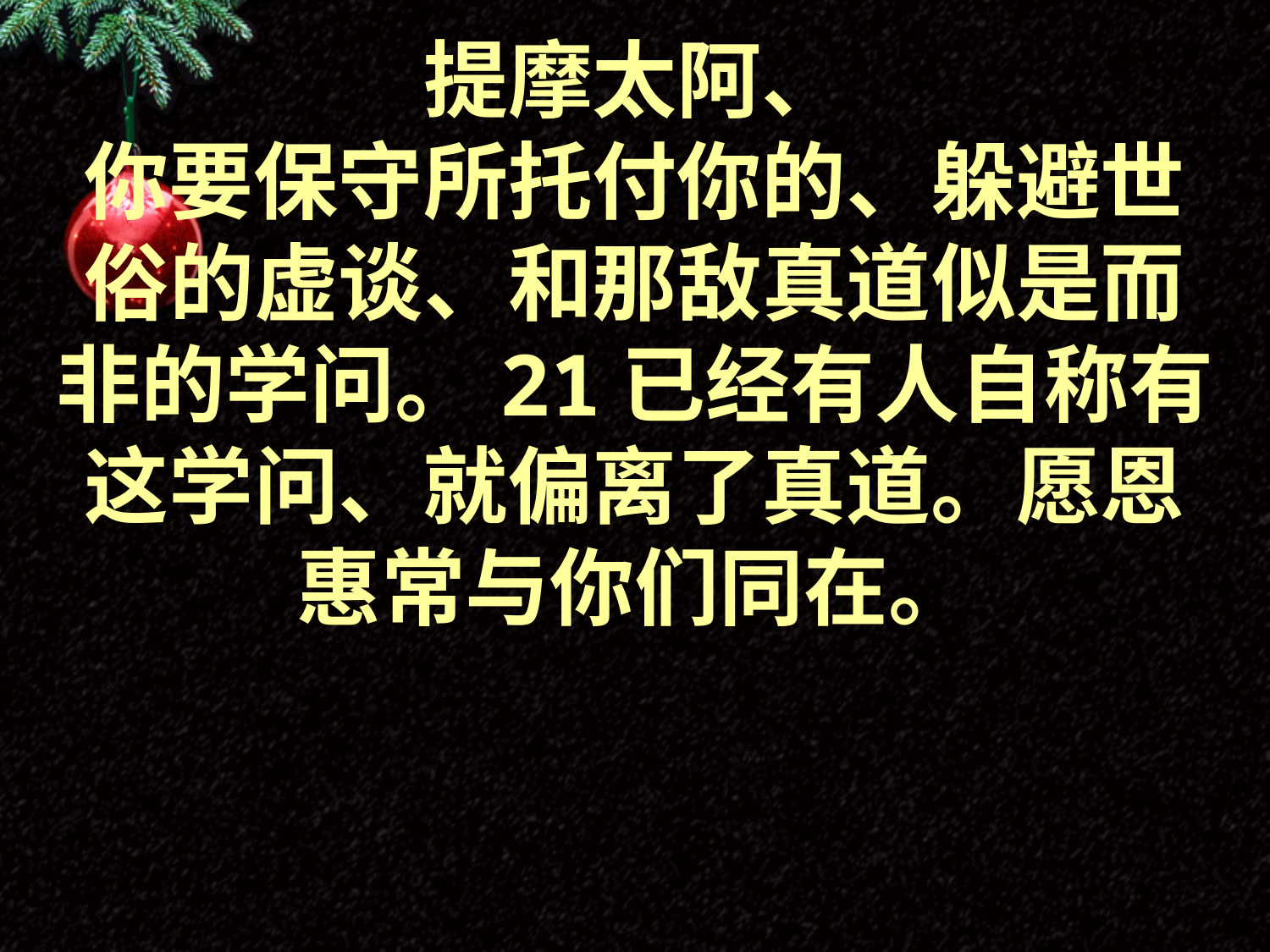

提摩太阿、
你要保守所托付你的、躲避世俗的虚谈、和那敌真道似是而非的学问。21已经有人自称有这学问、就偏离了真道。愿恩惠常与你们同在。